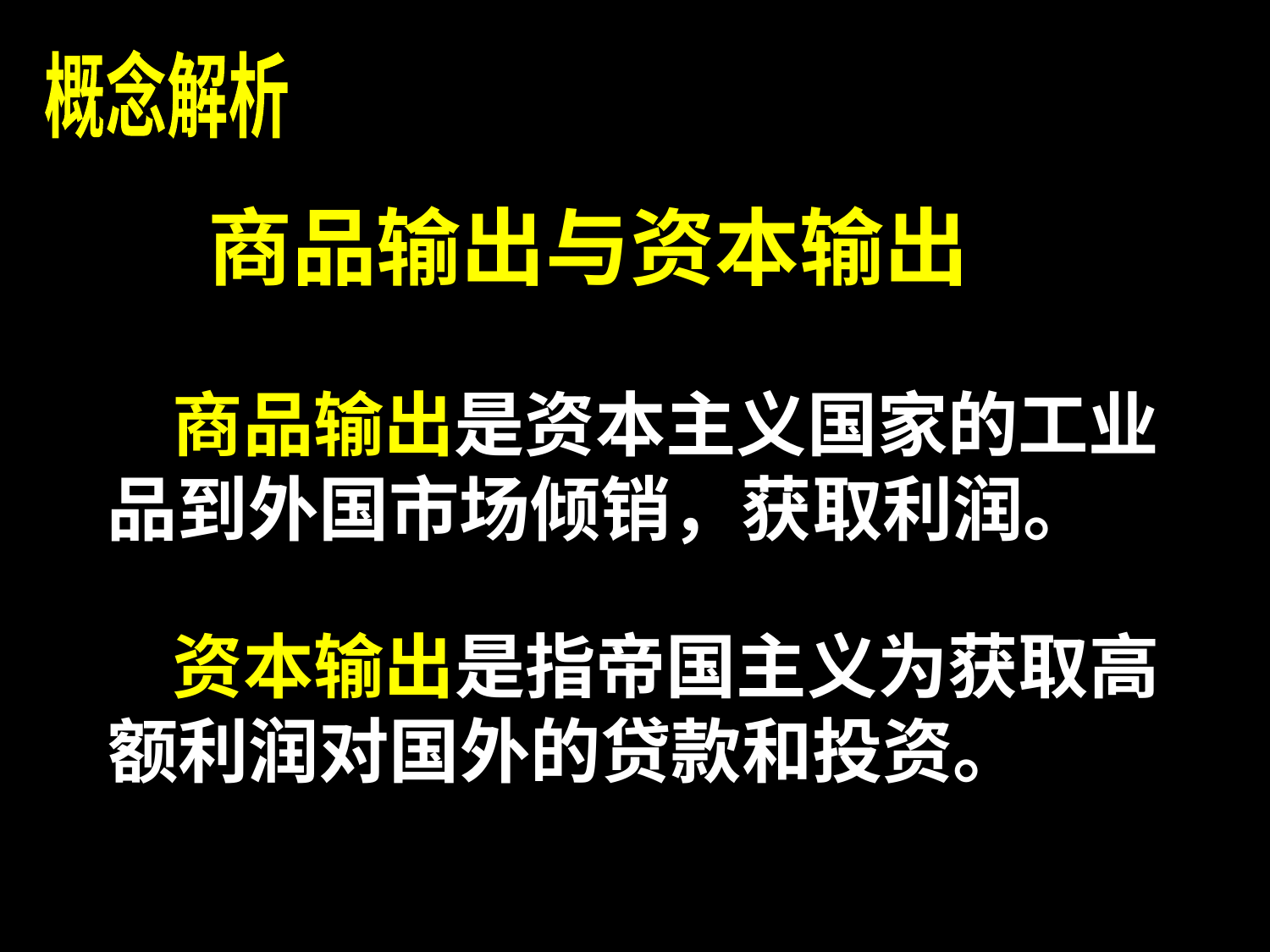

概念解析
商品输出与资本输出
   商品输出是资本主义国家的工业品到外国市场倾销，获取利润。
   资本输出是指帝国主义为获取高额利润对国外的贷款和投资。